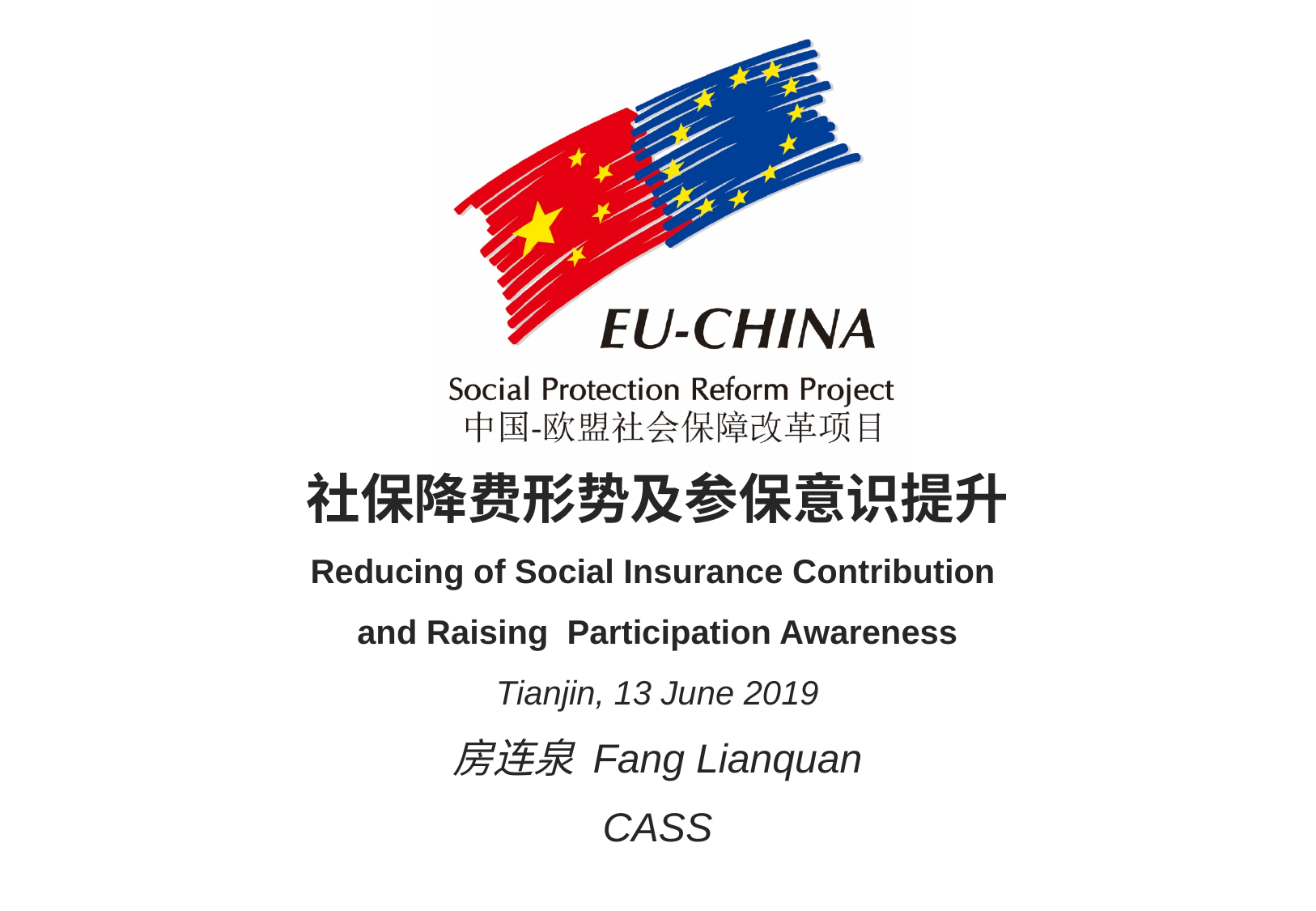

社保降费形势及参保意识提升
Reducing of Social Insurance Contribution
and Raising  Participation Awareness
Tianjin, 13 June 2019
房连泉 Fang Lianquan
CASS